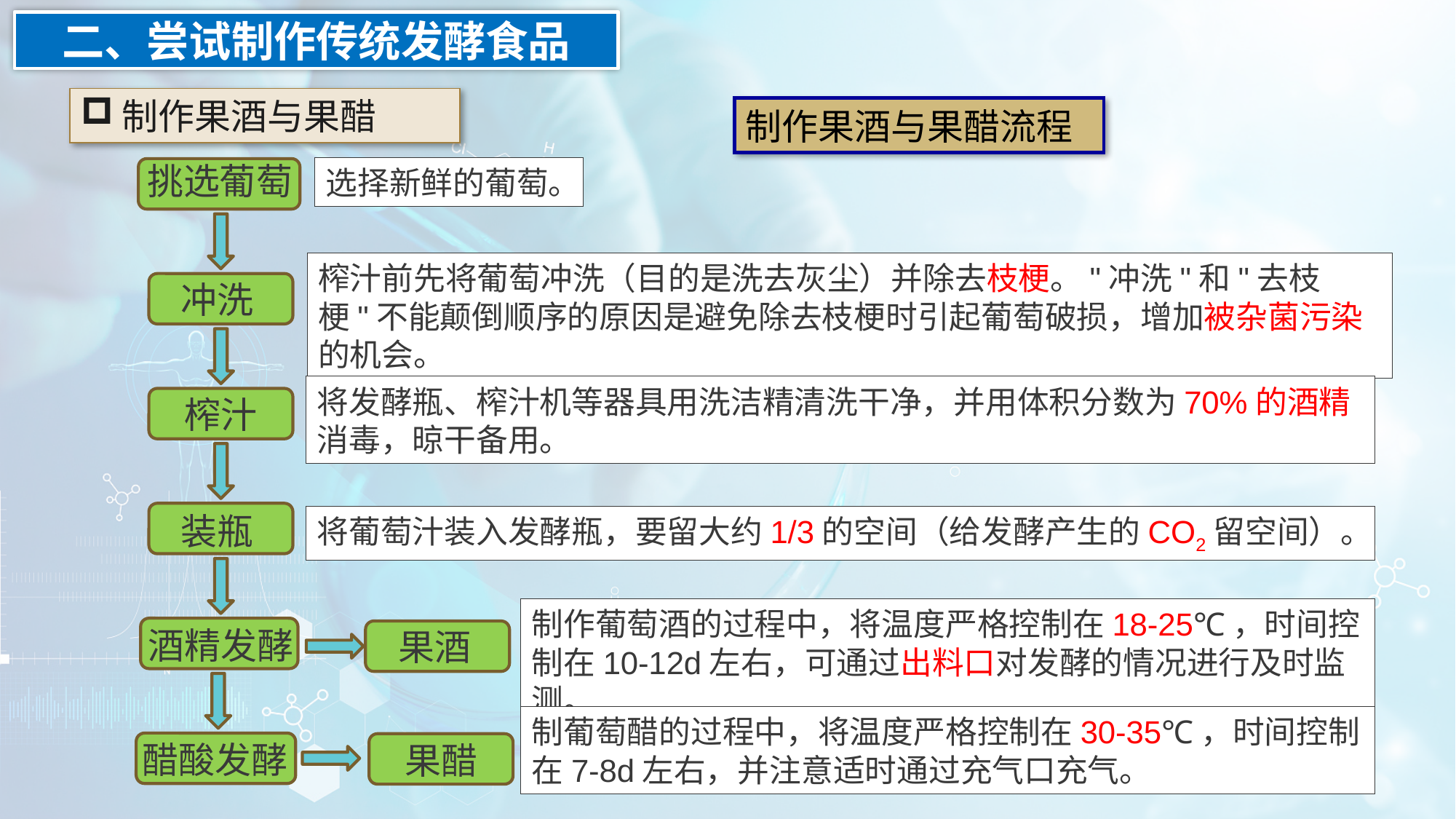

二、尝试制作传统发酵食品
制作果酒与果醋
制作果酒与果醋流程
挑选葡萄

选择新鲜的葡萄。

榨汁前先将葡萄冲洗（目的是洗去灰尘）并除去枝梗。"冲洗"和"去枝梗"不能颠倒顺序的原因是避免除去枝梗时引起葡萄破损，增加被杂菌污染的机会。
冲洗

将发酵瓶、榨汁机等器具用洗洁精清洗干净，并用体积分数为70%的酒精消毒，晾干备用。
榨汁

装瓶

将葡萄汁装入发酵瓶，要留大约1/3的空间（给发酵产生的CO2留空间）。

制作葡萄酒的过程中，将温度严格控制在18-25℃，时间控制在10-12d左右，可通过出料口对发酵的情况进行及时监测。
酒精发酵

果酒

制葡萄醋的过程中，将温度严格控制在30-35℃，时间控制在7-8d左右，并注意适时通过充气口充气。
醋酸发酵

果醋